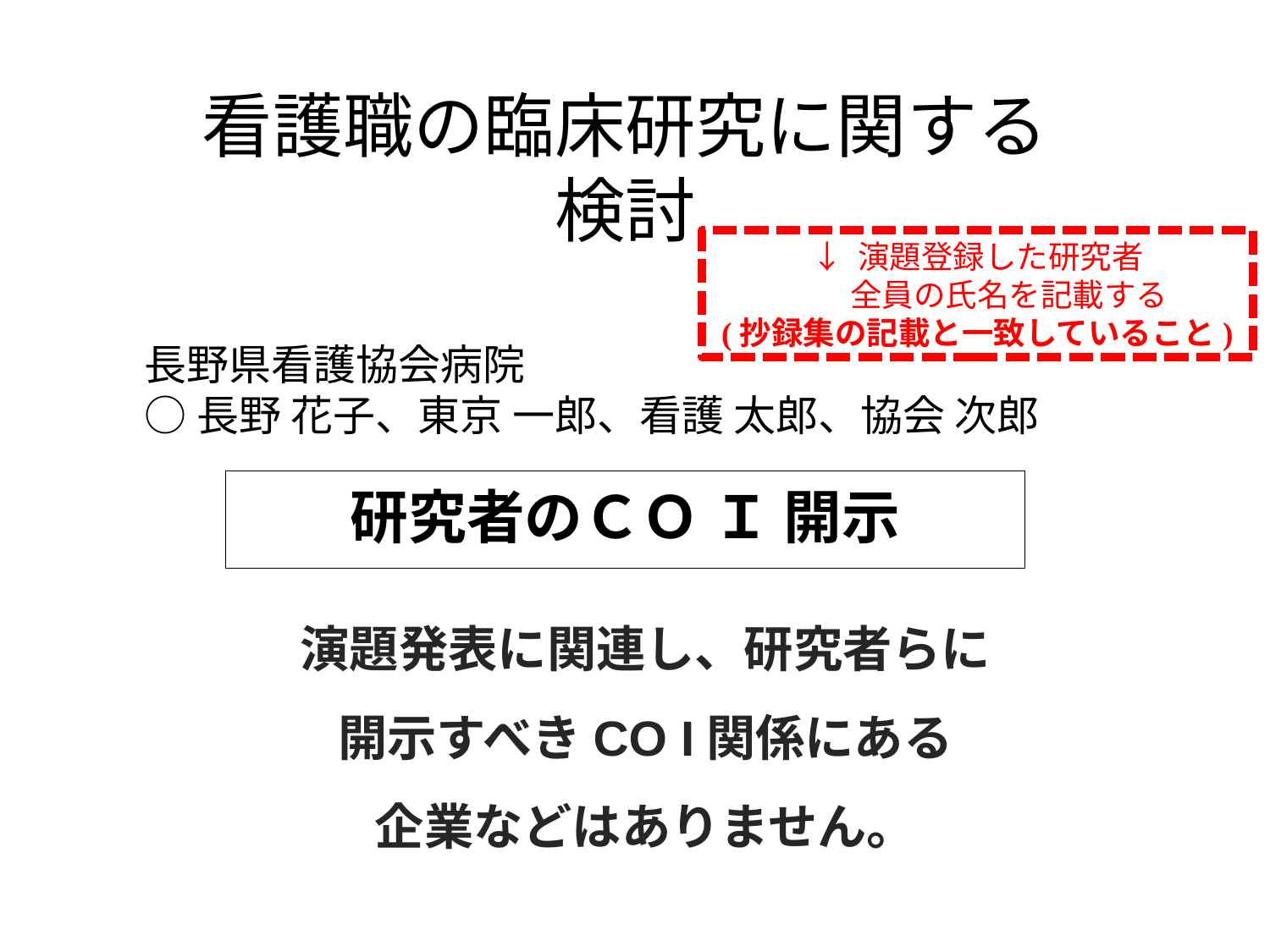

看護職の臨床研究に関する
検討
↓ 演題登録した研究者
　　全員の氏名を記載する
(抄録集の記載と一致していること)
長野県看護協会病院
○長野 花子、東京 一郎、看護 太郎、協会 次郎
# 研究者のＣＯ Ｉ 開示
演題発表に関連し、研究者らに
開示すべきCO I関係にある
企業などはありません。